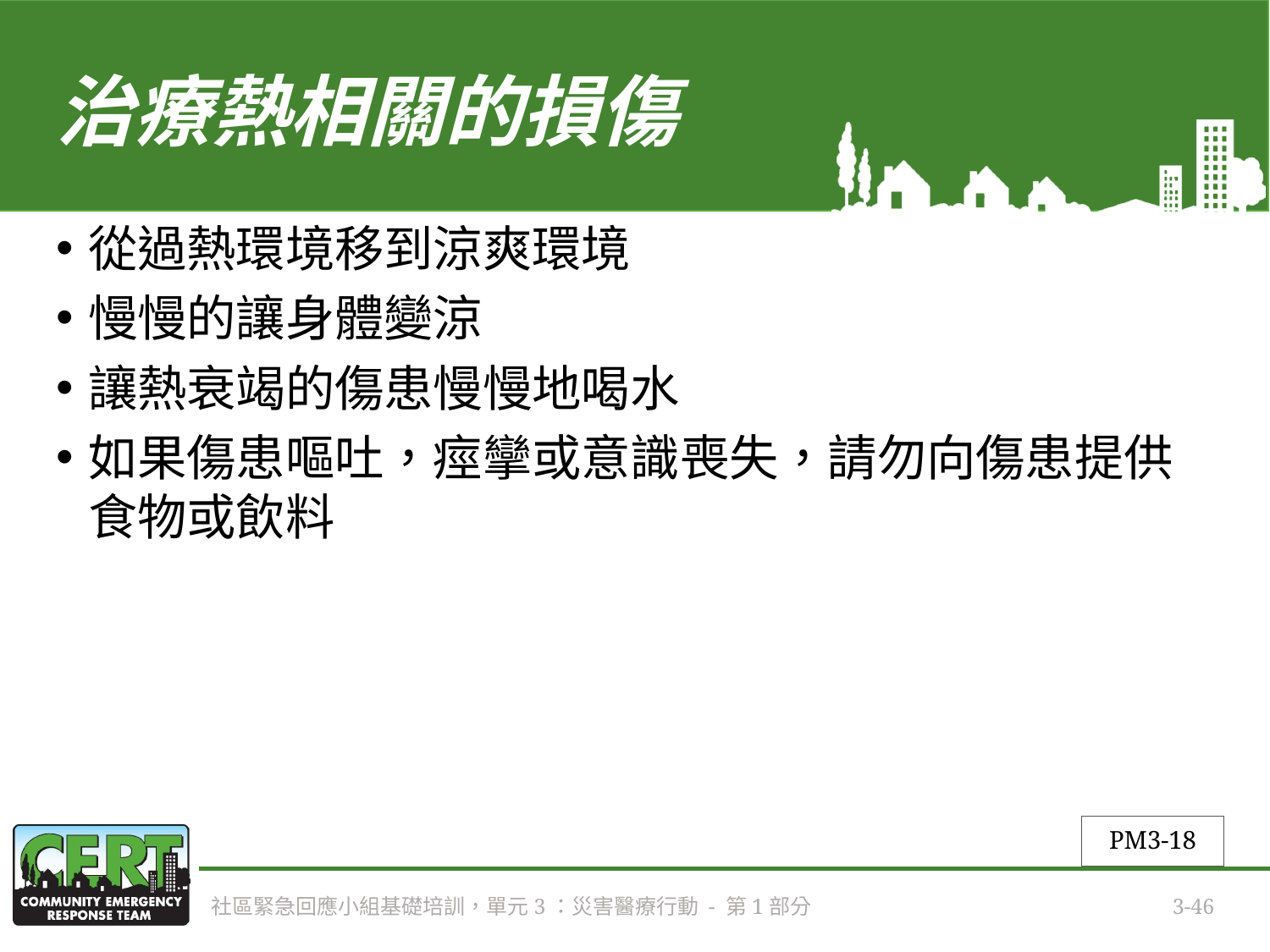

# 治療熱相關的損傷
從過熱環境移到涼爽環境
慢慢的讓身體變涼
讓熱衰竭的傷患慢慢地喝水
如果傷患嘔吐，痙攣或意識喪失，請勿向傷患提供食物或飲料
PM3-18
社區緊急回應小組基礎培訓，單元3：災害醫療行動 - 第1部分
3-46